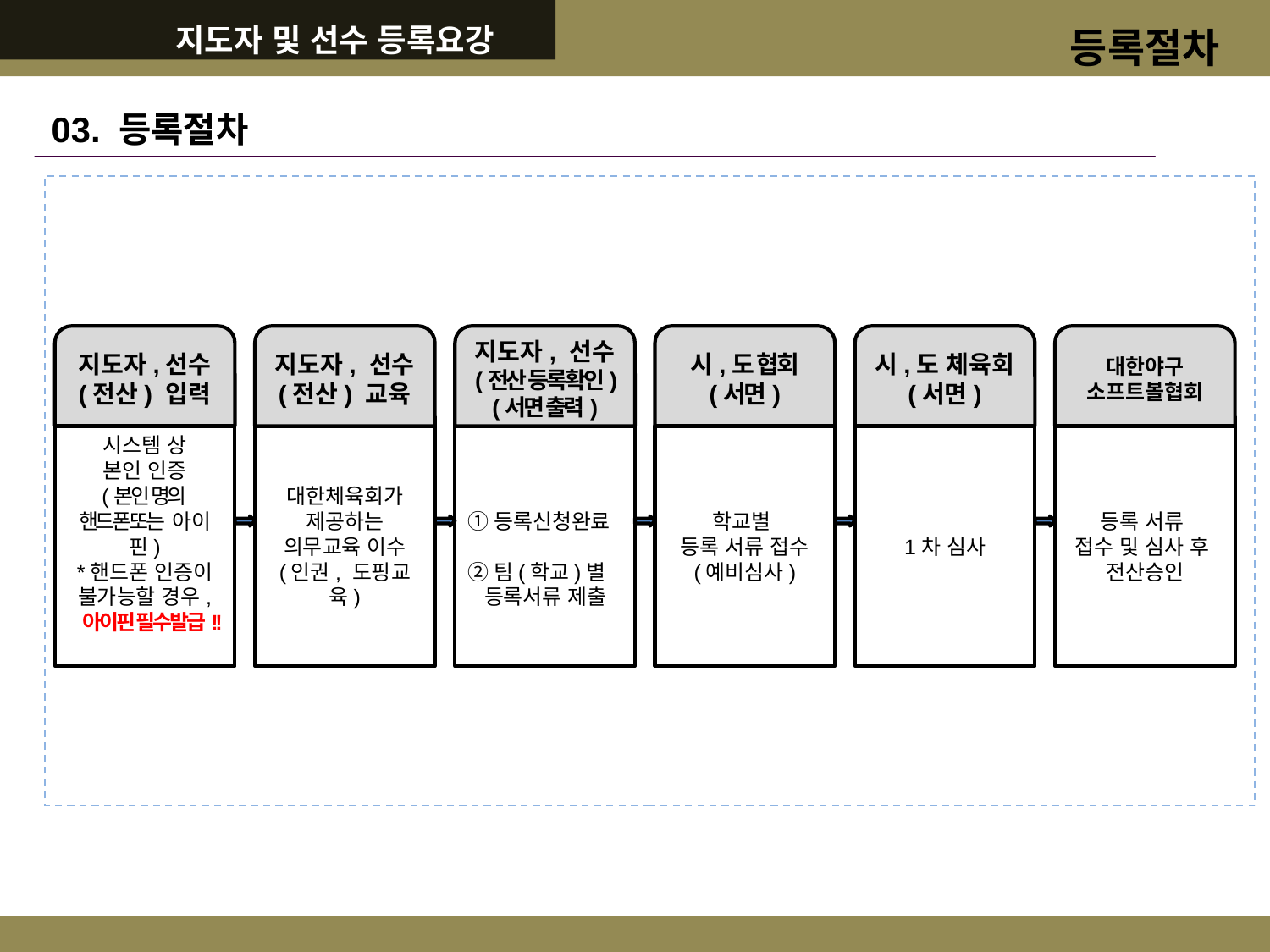

지도자 및 선수 등록요강
         등록절차
03. 등록절차

지도자,선수
(전산) 입력
지도자, 선수
(전산) 교육

지도자, 선수
(전산 등록확인)
(서면 출력)

시,도 협회
(서면)
시,도 체육회
(서면)
대한야구
소프트볼협회
시스템 상
본인 인증
(본인 명의  핸드폰또는  아이핀)
*핸드폰 인증이 불가능할 경우,
아이핀 필수발급!!

대한체육회가
제공하는
의무교육 이수
(인권, 도핑교육)

①등록신청완료

②팀(학교)별
  등록서류 제출

학교별
등록 서류 접수
(예비심사)
1차 심사
등록 서류
접수 및 심사 후
전산승인